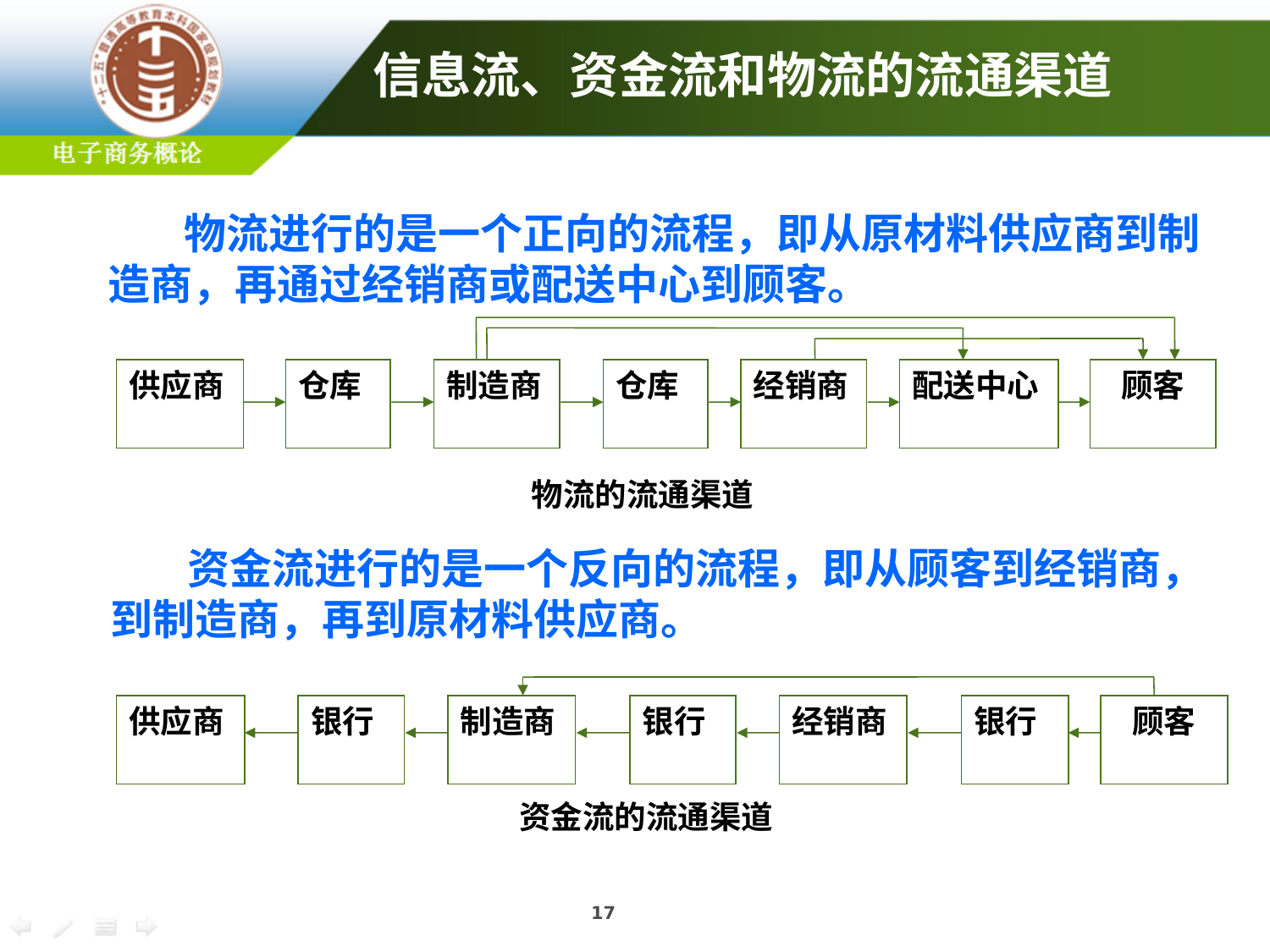

信息流、资金流和物流的流通渠道
       物流进行的是一个正向的流程，即从原材料供应商到制造商，再通过经销商或配送中心到顾客。

供应商

仓库

制造商

仓库

经销商

配送中心

顾客

物流的流通渠道
       资金流进行的是一个反向的流程，即从顾客到经销商，到制造商，再到原材料供应商。

供应商

银行

制造商

银行

经销商

银行

顾客

资金流的流通渠道

17